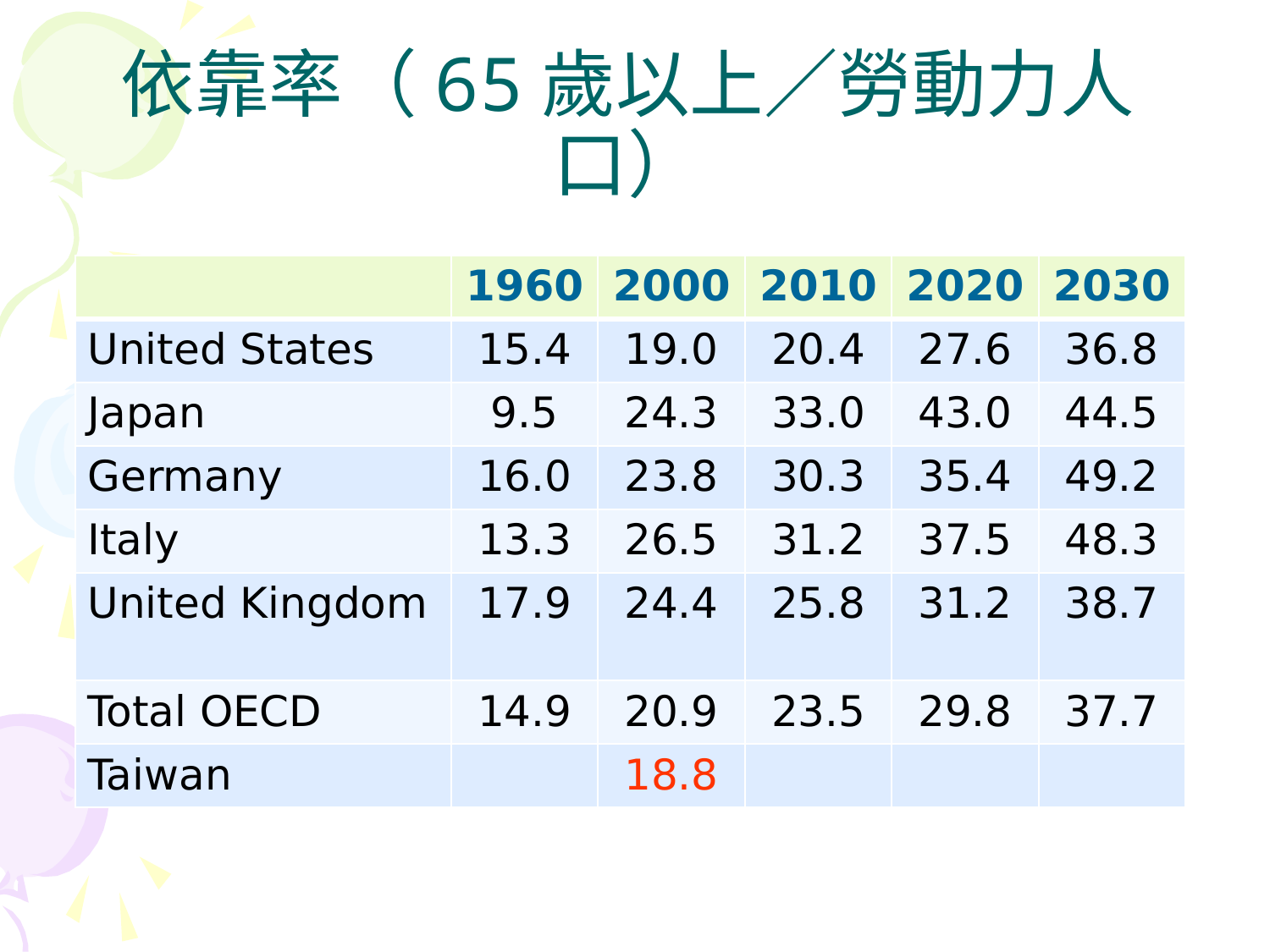

依靠率（65歲以上／勞動力人口）
|  | 1960 | 2000 | 2010 | 2020 | 2030 |
| --- | --- | --- | --- | --- | --- |
| United States | 15.4 | 19.0 | 20.4 | 27.6 | 36.8 |
| Japan | 9.5 | 24.3 | 33.0 | 43.0 | 44.5 |
| Germany | 16.0 | 23.8 | 30.3 | 35.4 | 49.2 |
| Italy | 13.3 | 26.5 | 31.2 | 37.5 | 48.3 |
| United Kingdom | 17.9 | 24.4 | 25.8 | 31.2 | 38.7 |
| Total OECD | 14.9 | 20.9 | 23.5 | 29.8 | 37.7 |
| Taiwan |  | 18.8 |  |  |  |